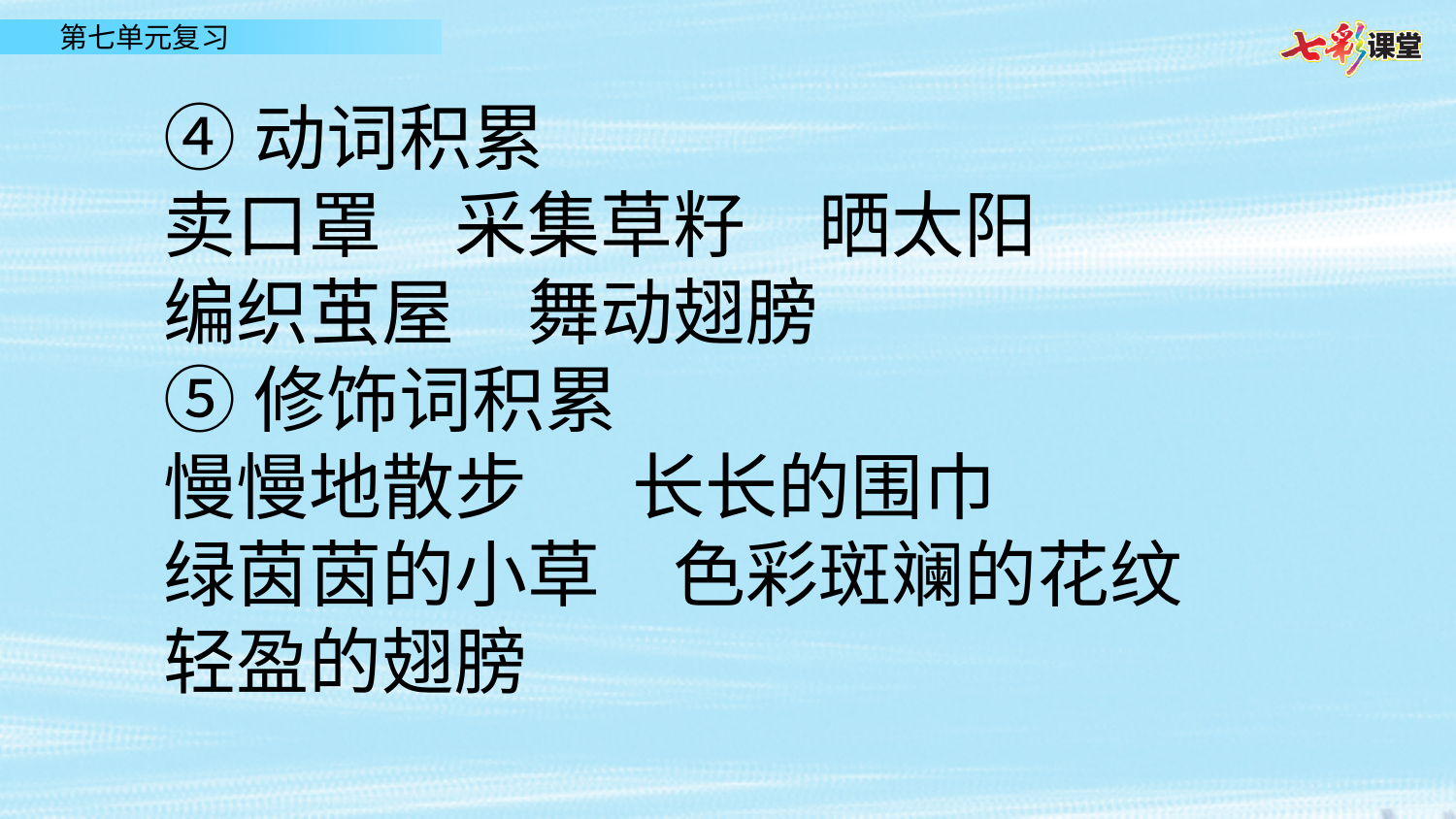

④动词积累
卖口罩　采集草籽　晒太阳
编织茧屋　舞动翅膀
⑤修饰词积累
慢慢地散步　  长长的围巾
绿茵茵的小草　色彩斑斓的花纹
轻盈的翅膀